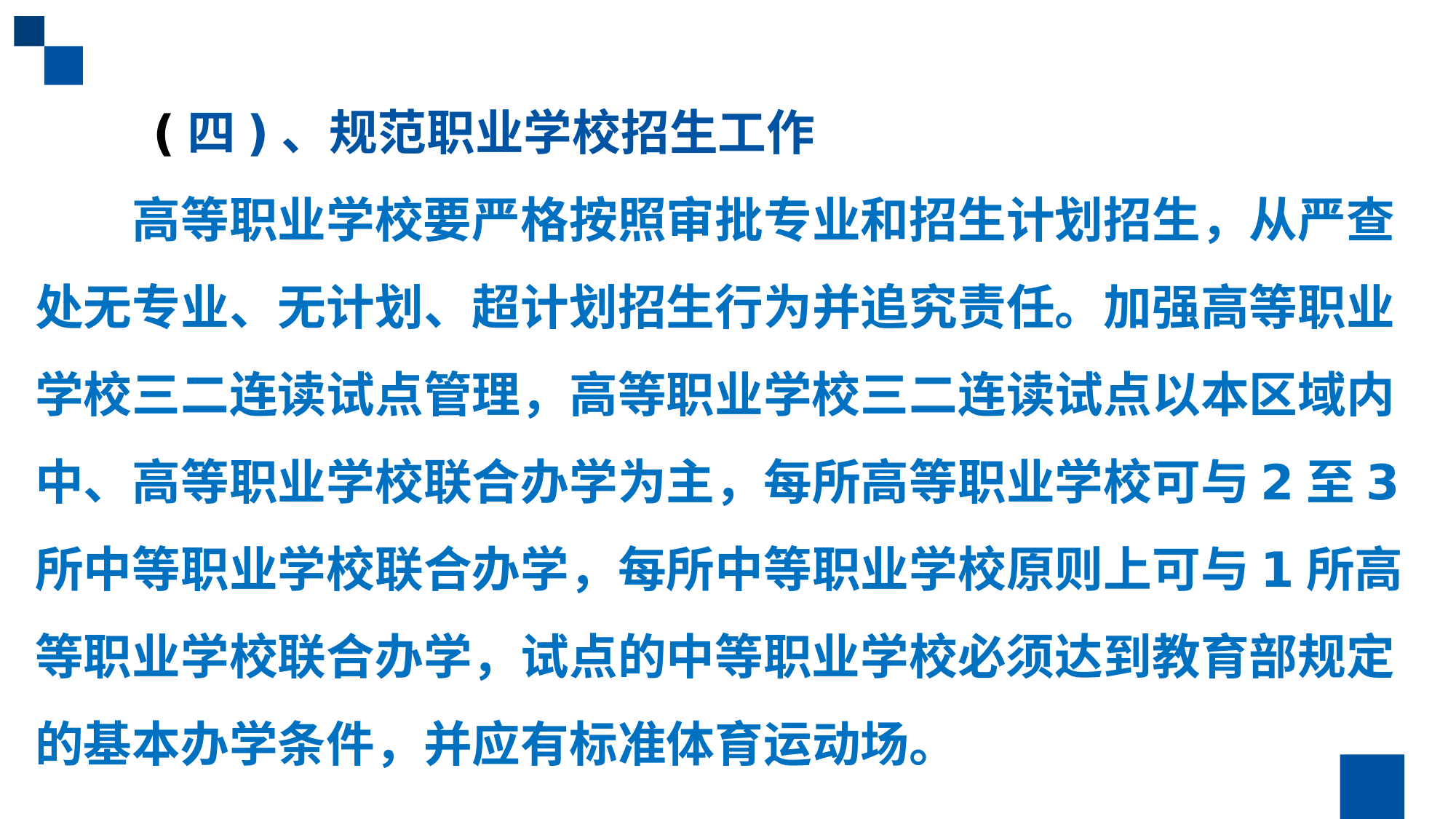

(四)、规范职业学校招生工作
　　高等职业学校要严格按照审批专业和招生计划招生，从严查处无专业、无计划、超计划招生行为并追究责任。加强高等职业学校三二连读试点管理，高等职业学校三二连读试点以本区域内中、高等职业学校联合办学为主，每所高等职业学校可与2至3所中等职业学校联合办学，每所中等职业学校原则上可与1所高等职业学校联合办学，试点的中等职业学校必须达到教育部规定的基本办学条件，并应有标准体育运动场。

129